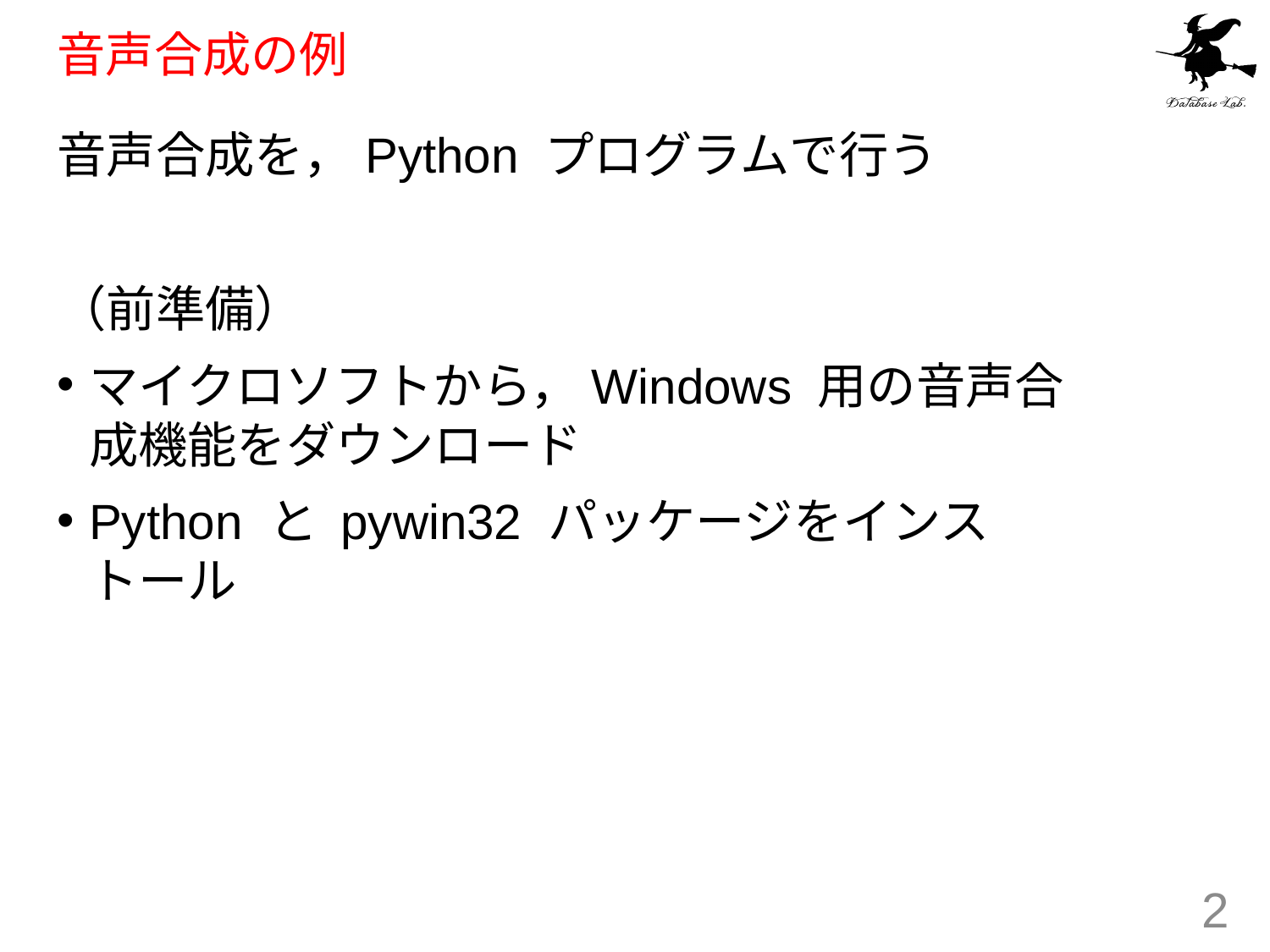

# 音声合成の例
音声合成を，Python プログラムで行う

（前準備）
マイクロソフトから，Windows 用の音声合成機能をダウンロード
Python と pywin32 パッケージをインストール
2